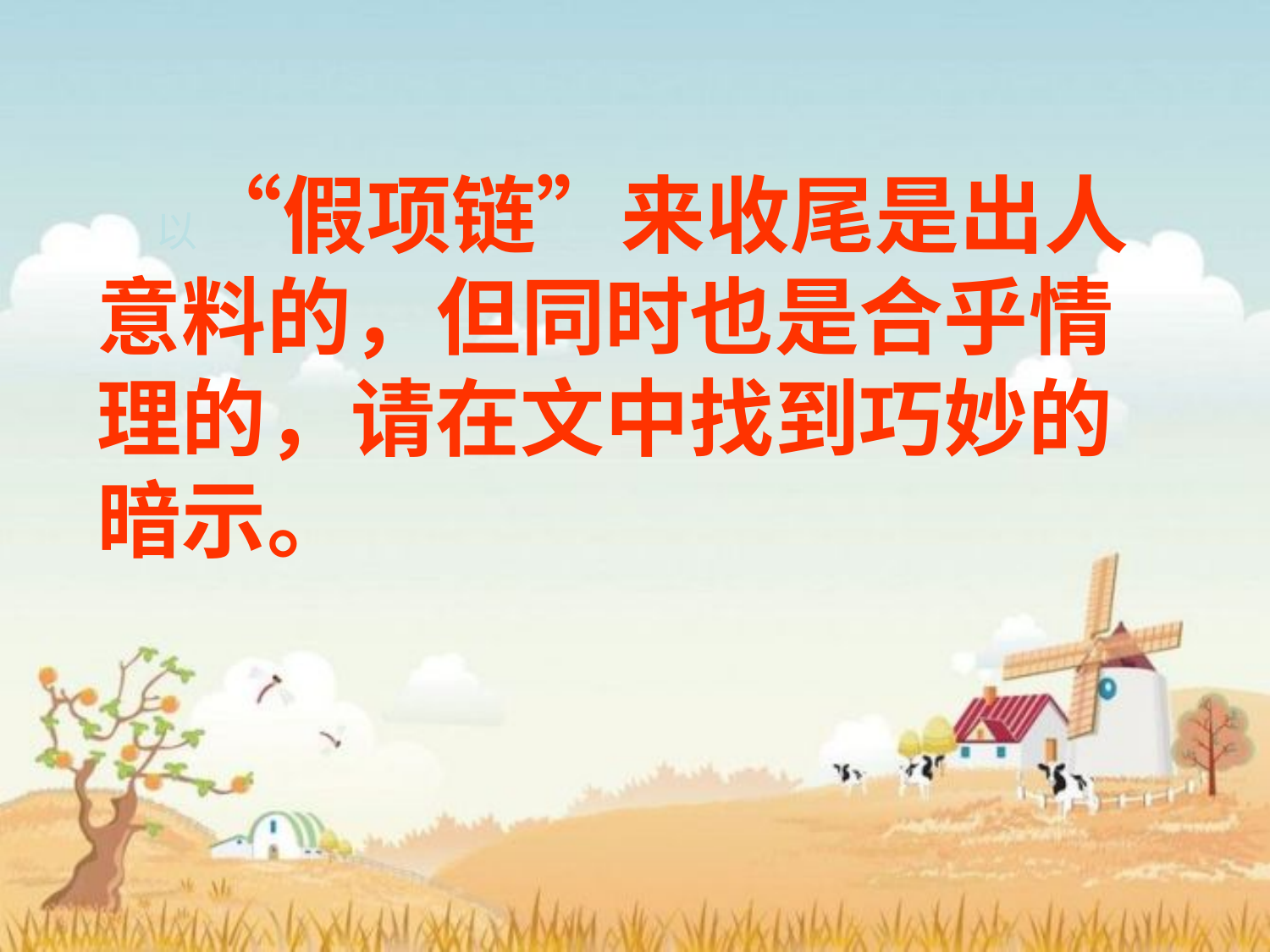

以“假项链”来收尾是出人意料的，但同时也是合乎情理的，请在文中找到巧妙的暗示。